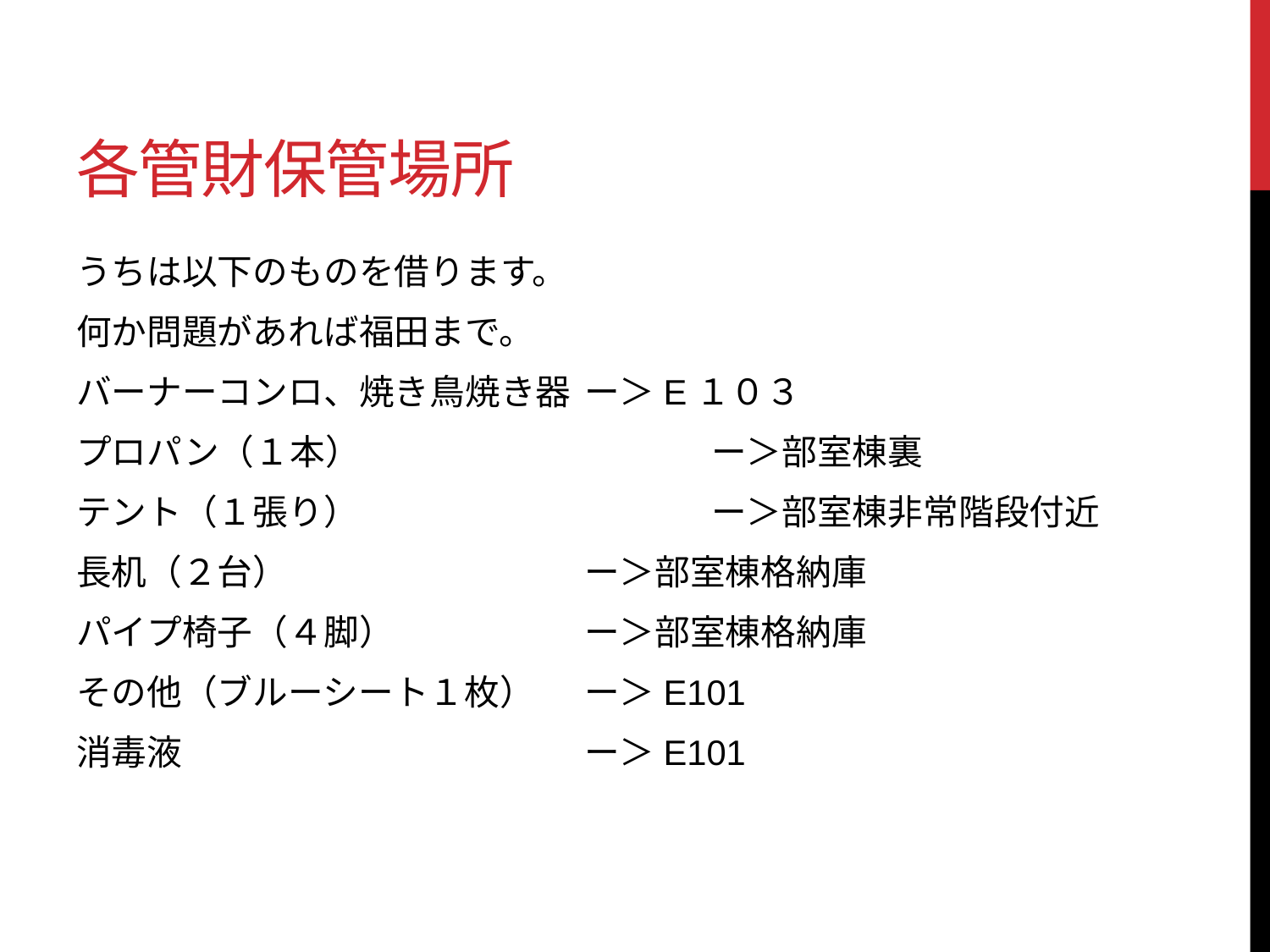

# 各管財保管場所
うちは以下のものを借ります。
何か問題があれば福田まで。
バーナーコンロ、焼き鳥焼き器	ー＞E１０３
プロパン（１本）			ー＞部室棟裏
テント（１張り）			ー＞部室棟非常階段付近
長机（２台）			ー＞部室棟格納庫
パイプ椅子（４脚）		ー＞部室棟格納庫
その他（ブルーシート１枚）	ー＞E101
消毒液				ー＞E101